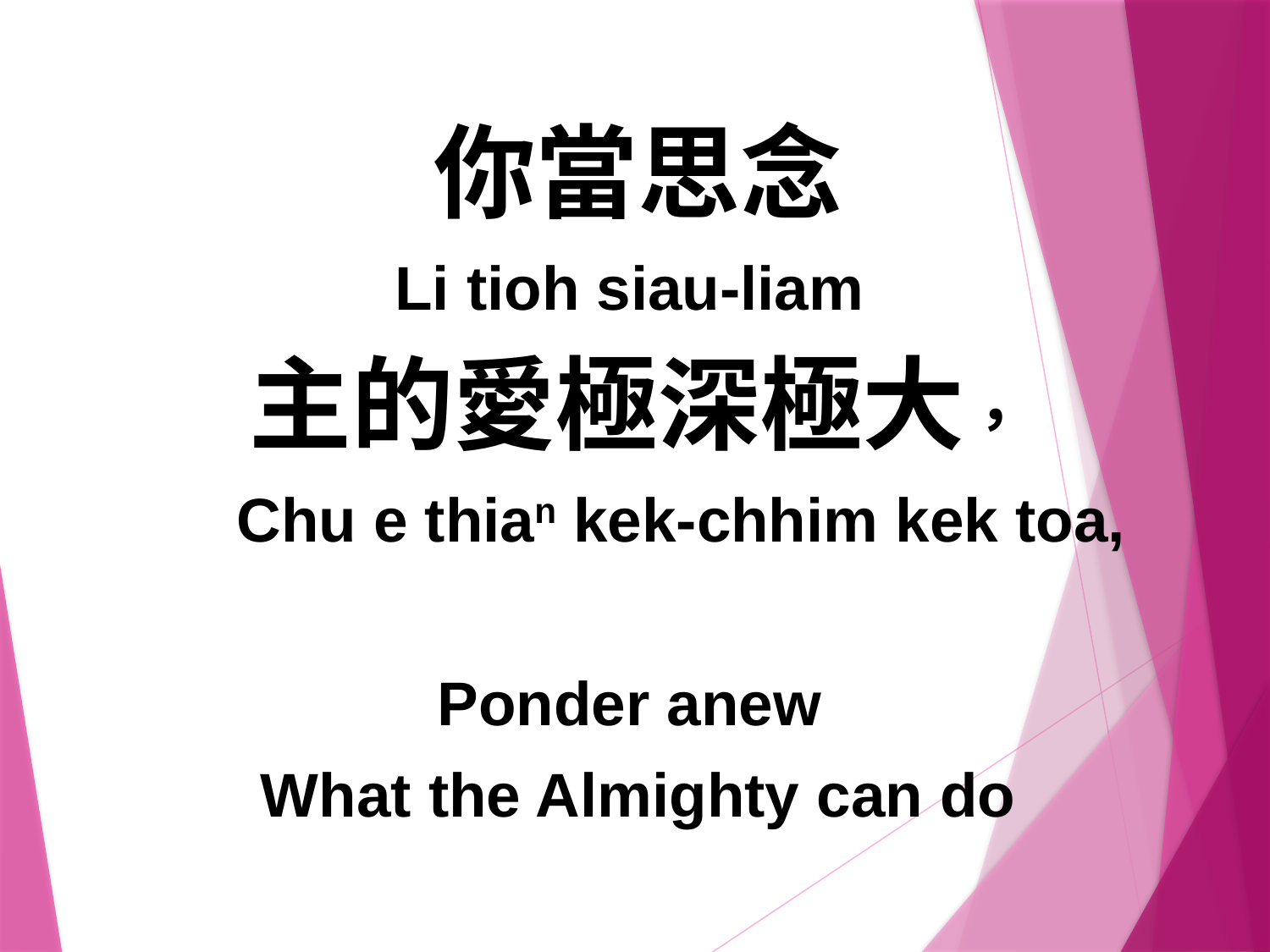

你當思念
Li tioh siau-liam
主的愛極深極大，
     Chu e thian kek-chhim kek toa,

Ponder anew
What the Almighty can do